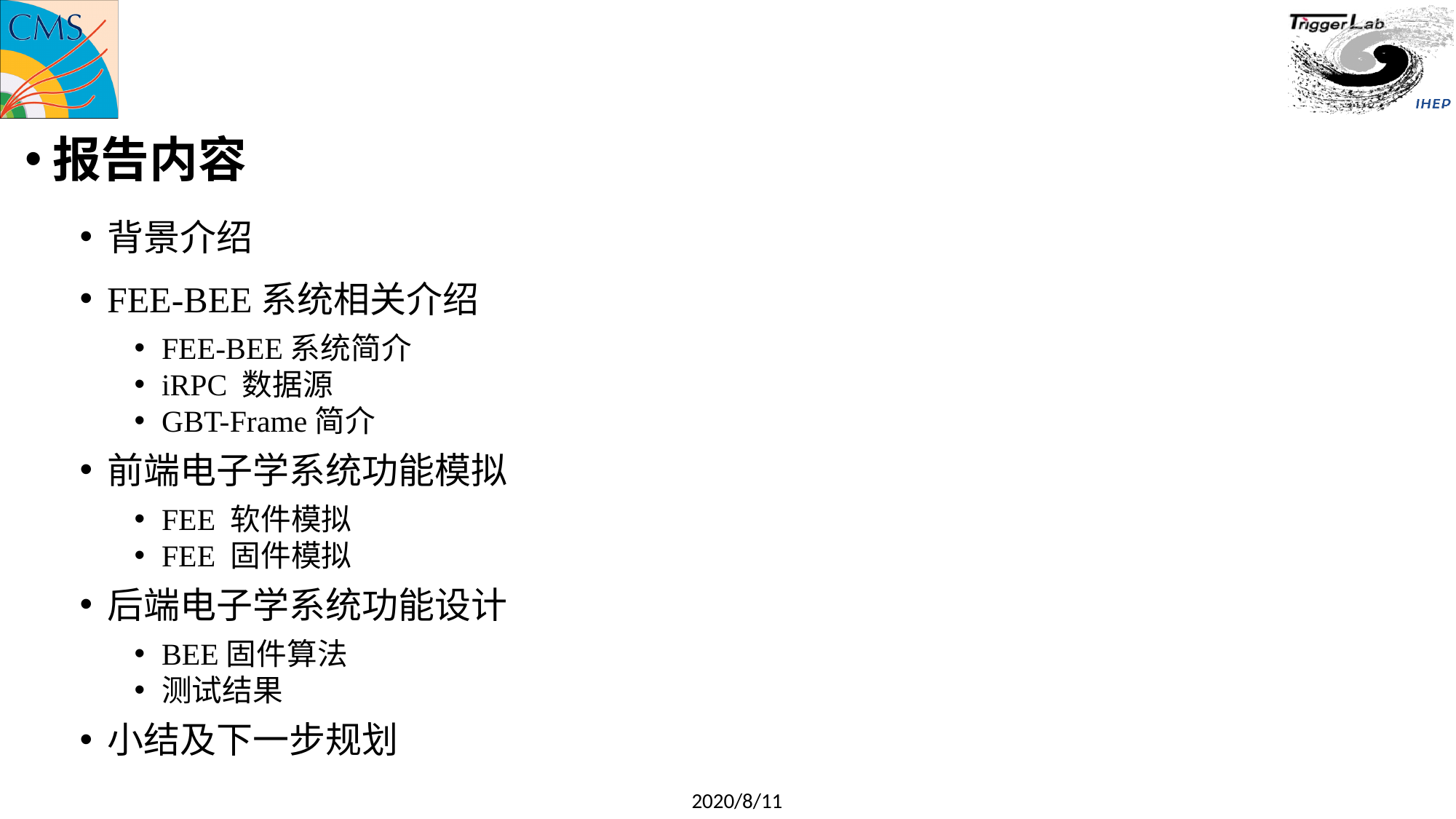

#
报告内容
背景介绍
FEE-BEE系统相关介绍
FEE-BEE系统简介
iRPC 数据源
GBT-Frame简介
前端电子学系统功能模拟
FEE 软件模拟
FEE 固件模拟
后端电子学系统功能设计
BEE固件算法
测试结果
小结及下一步规划

2020/8/11